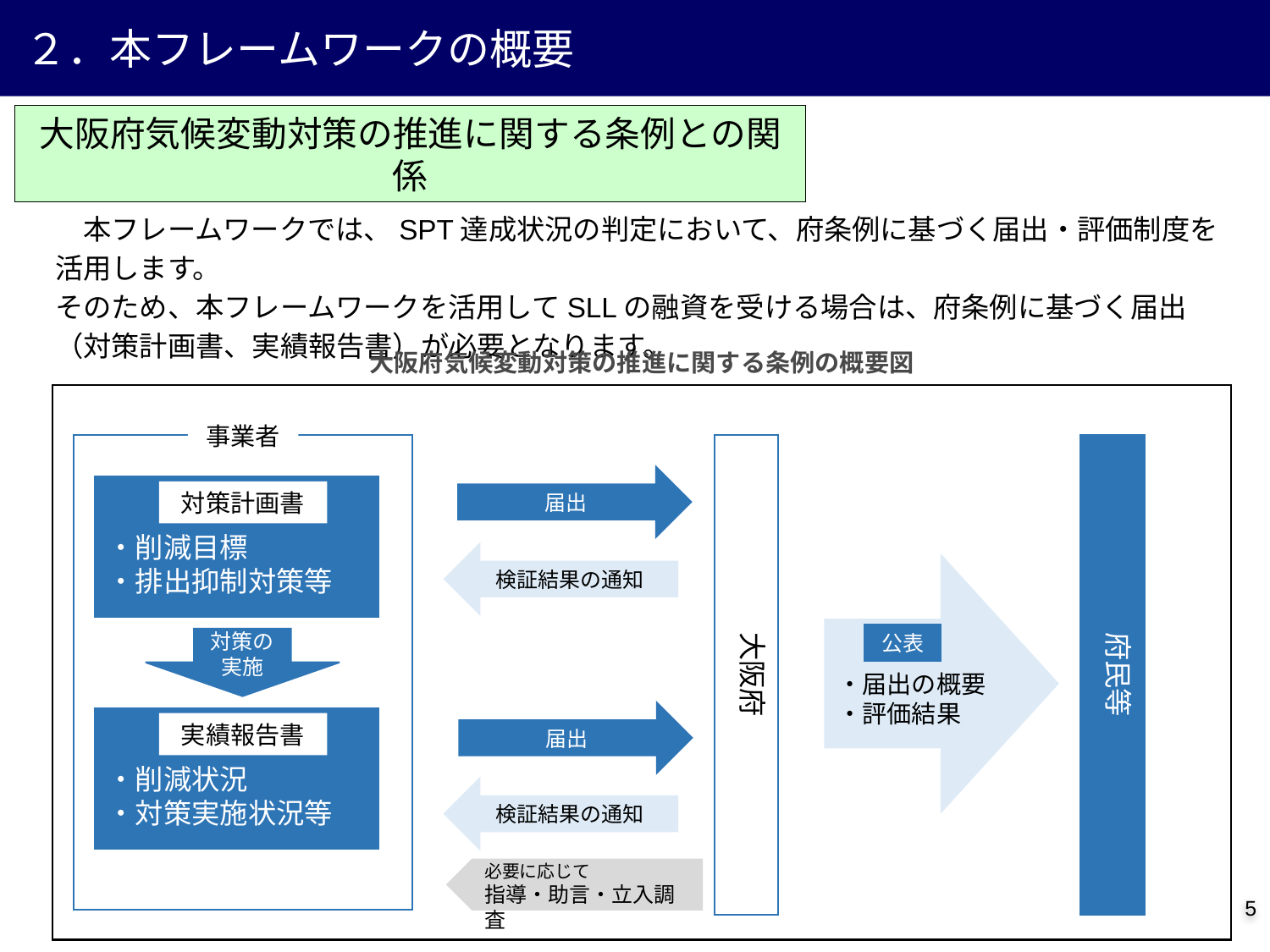

２．本フレームワークの概要
大阪府気候変動対策の推進に関する条例との関係
　本フレームワークでは、SPT達成状況の判定において、府条例に基づく届出・評価制度を活用します。
そのため、本フレームワークを活用してSLLの融資を受ける場合は、府条例に基づく届出（対策計画書、実績報告書）が必要となります。
大阪府気候変動対策の推進に関する条例の概要図

事業者

届出

・削減目標
・排出抑制対策等
対策計画書
検証結果の通知

・届出の概要
・評価結果
大阪府
府民等
公表
対策の実施
届出

・削減状況
・対策実施状況等
実績報告書
検証結果の通知
必要に応じて
指導・助言・立入調査

5